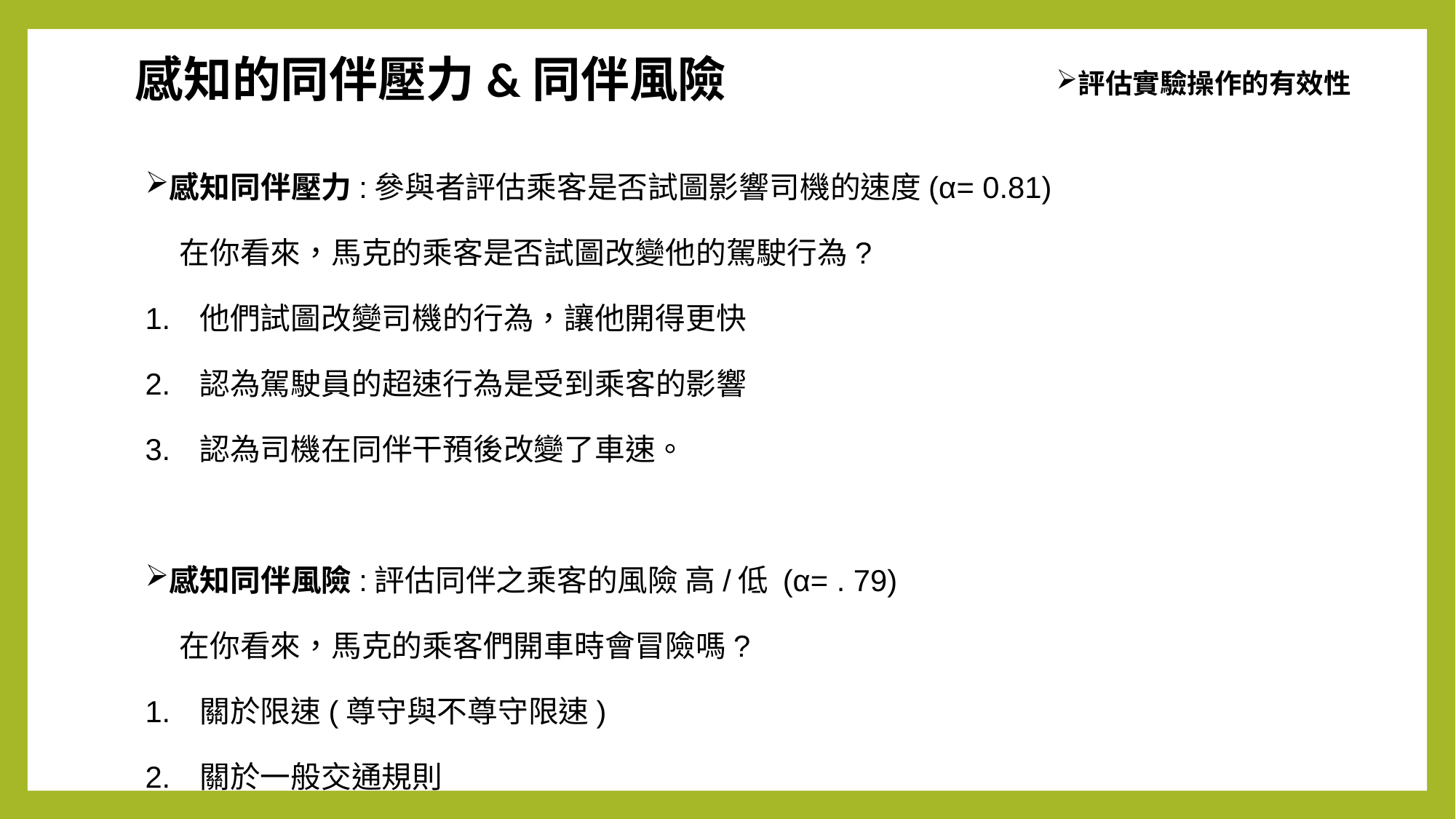

感知的同伴壓力&同伴風險
評估實驗操作的有效性
感知同伴壓力:參與者評估乘客是否試圖影響司機的速度(α= 0.81)
    在你看來，馬克的乘客是否試圖改變他的駕駛行為?
他們試圖改變司機的行為，讓他開得更快
認為駕駛員的超速行為是受到乘客的影響
認為司機在同伴干預後改變了車速。

感知同伴風險:評估同伴之乘客的風險 高/低 (α= . 79)
    在你看來，馬克的乘客們開車時會冒險嗎?
關於限速(尊守與不尊守限速)
關於一般交通規則